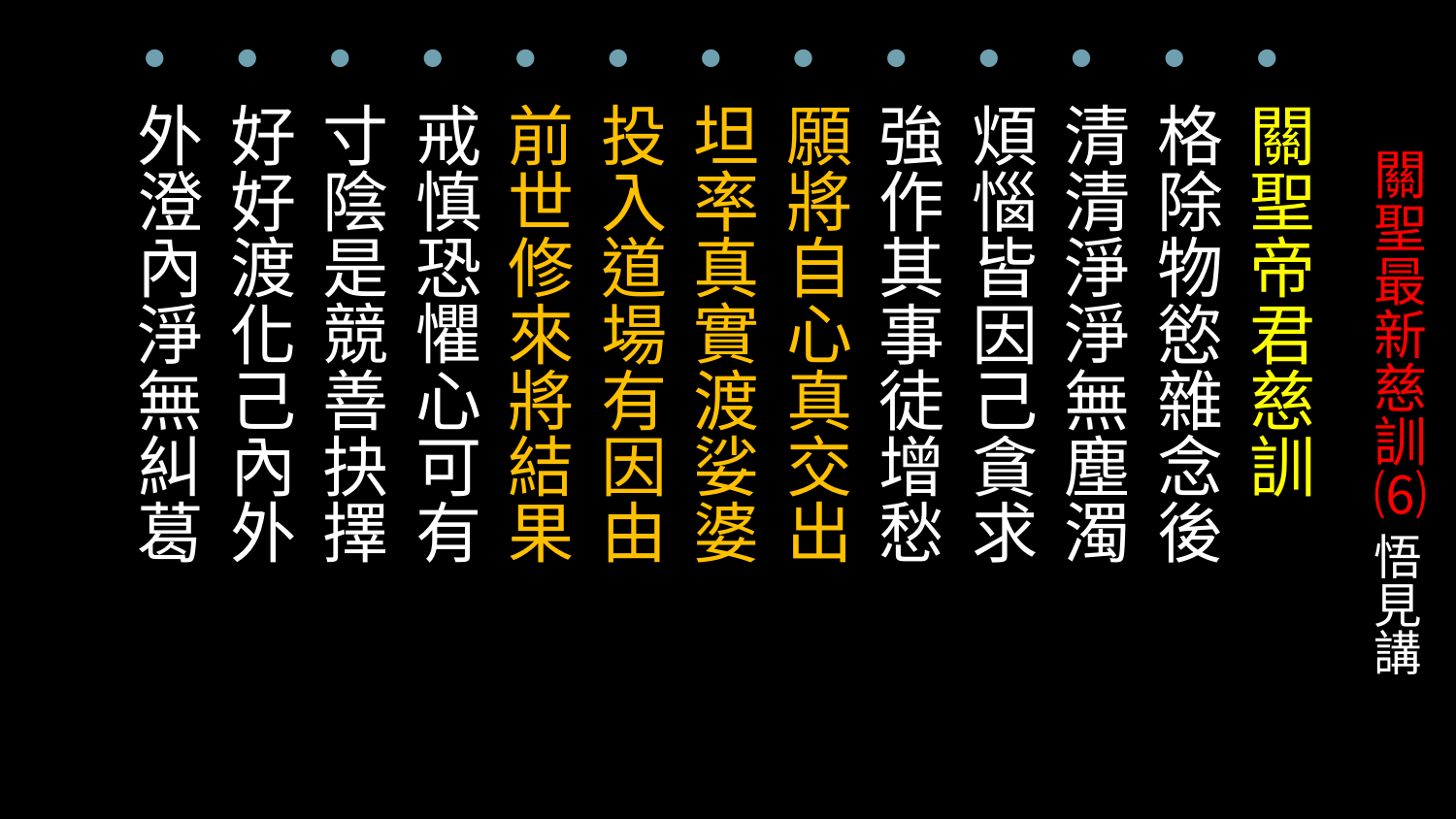

關聖帝君慈訓
格除物慾雜念後
清清淨淨無塵濁
煩惱皆因己貪求
強作其事徒增愁
願將自心真交出
坦率真實渡娑婆
投入道場有因由
前世修來將結果
戒慎恐懼心可有
寸陰是競善抉擇
好好渡化己內外
外澄內淨無糾葛

# 關聖最新慈訓⑹ 悟見講